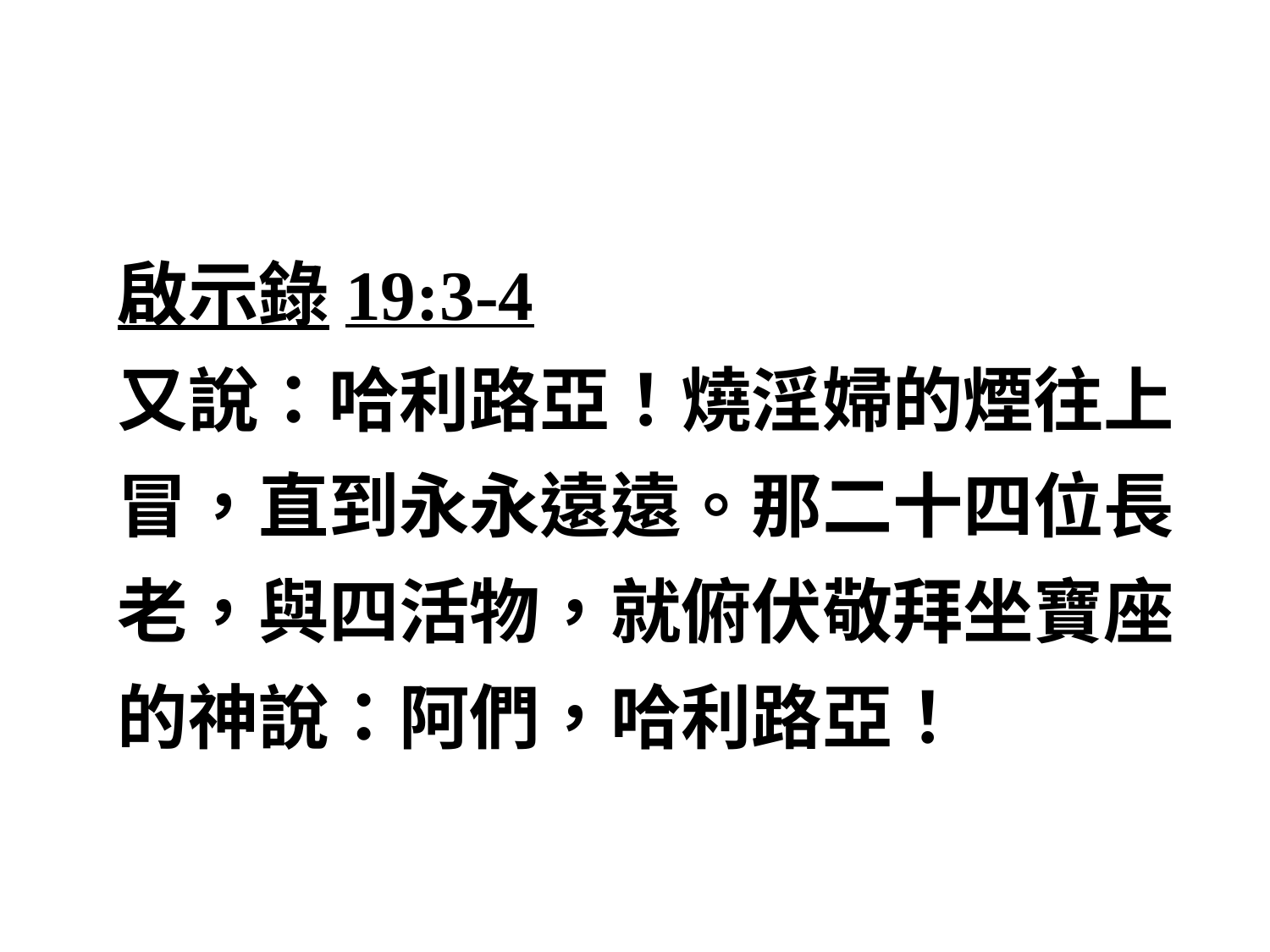

啟示錄19:3-4
又說：哈利路亞！燒淫婦的煙往上冒，直到永永遠遠。那二十四位長老，與四活物，就俯伏敬拜坐寶座的神說：阿們，哈利路亞！